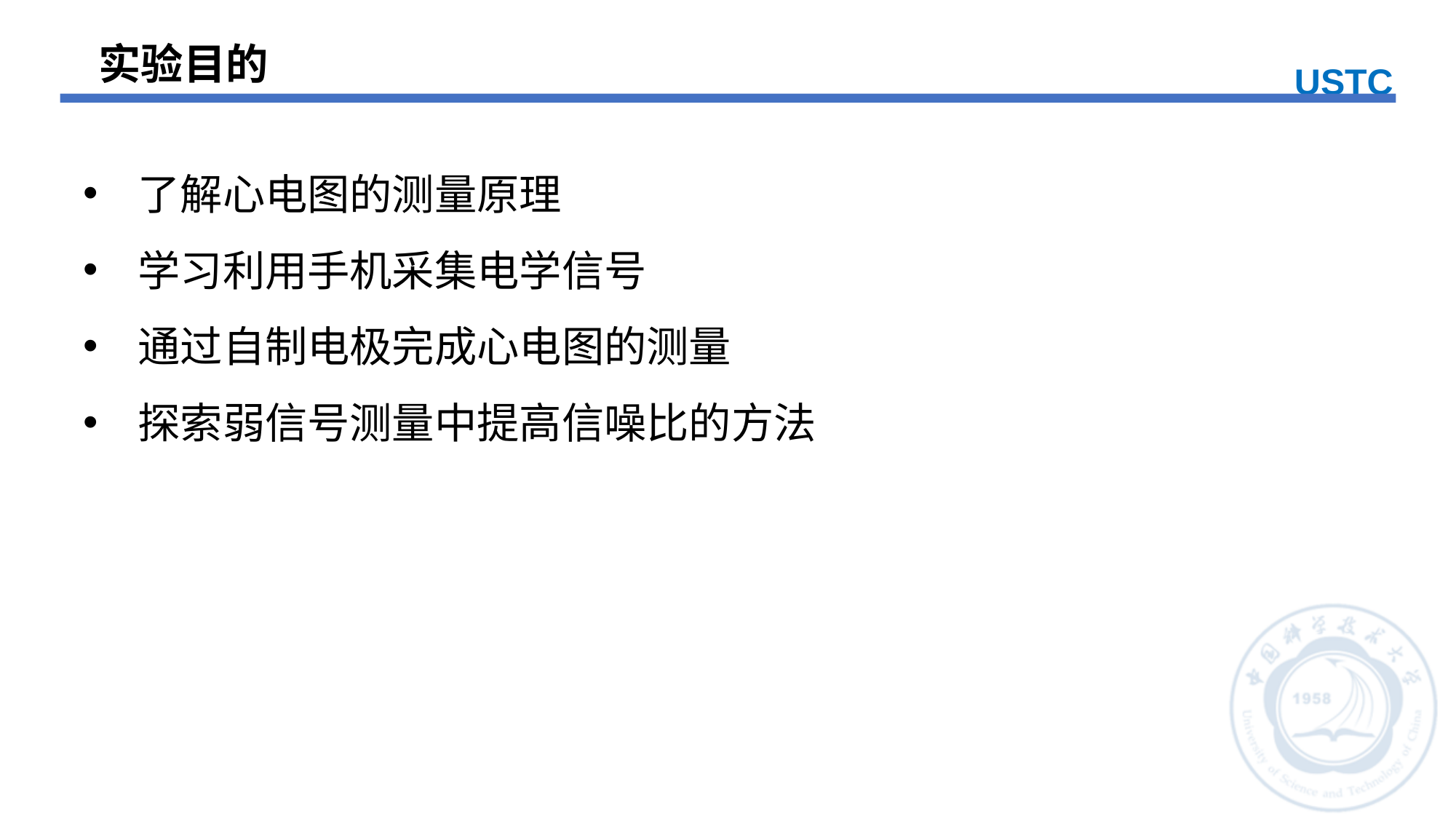

实验目的
USTC

了解心电图的测量原理
学习利用手机采集电学信号
通过自制电极完成心电图的测量
探索弱信号测量中提高信噪比的方法